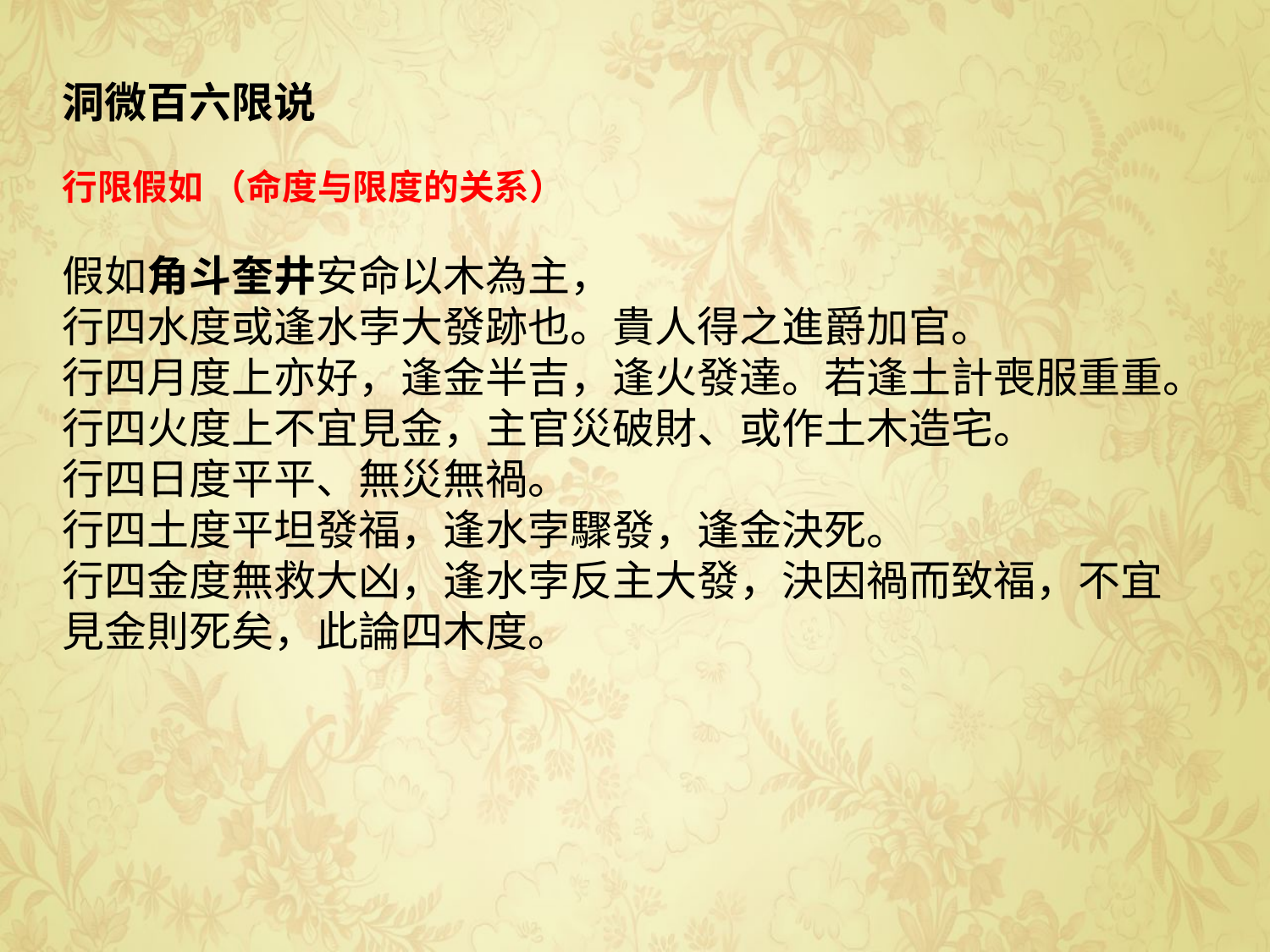

洞微百六限说

行限假如 （命度与限度的关系）

假如角斗奎井安命以木為主，
行四水度或逢水孛大發跡也。貴人得之進爵加官。
行四月度上亦好，逢金半吉，逢火發達。若逢土計喪服重重。行四火度上不宜見金，主官災破財、或作土木造宅。
行四日度平平、無災無禍。
行四土度平坦發福，逢水孛驟發，逢金決死。
行四金度無救大凶，逢水孛反主大發，決因禍而致福，不宜見金則死矣，此論四木度。